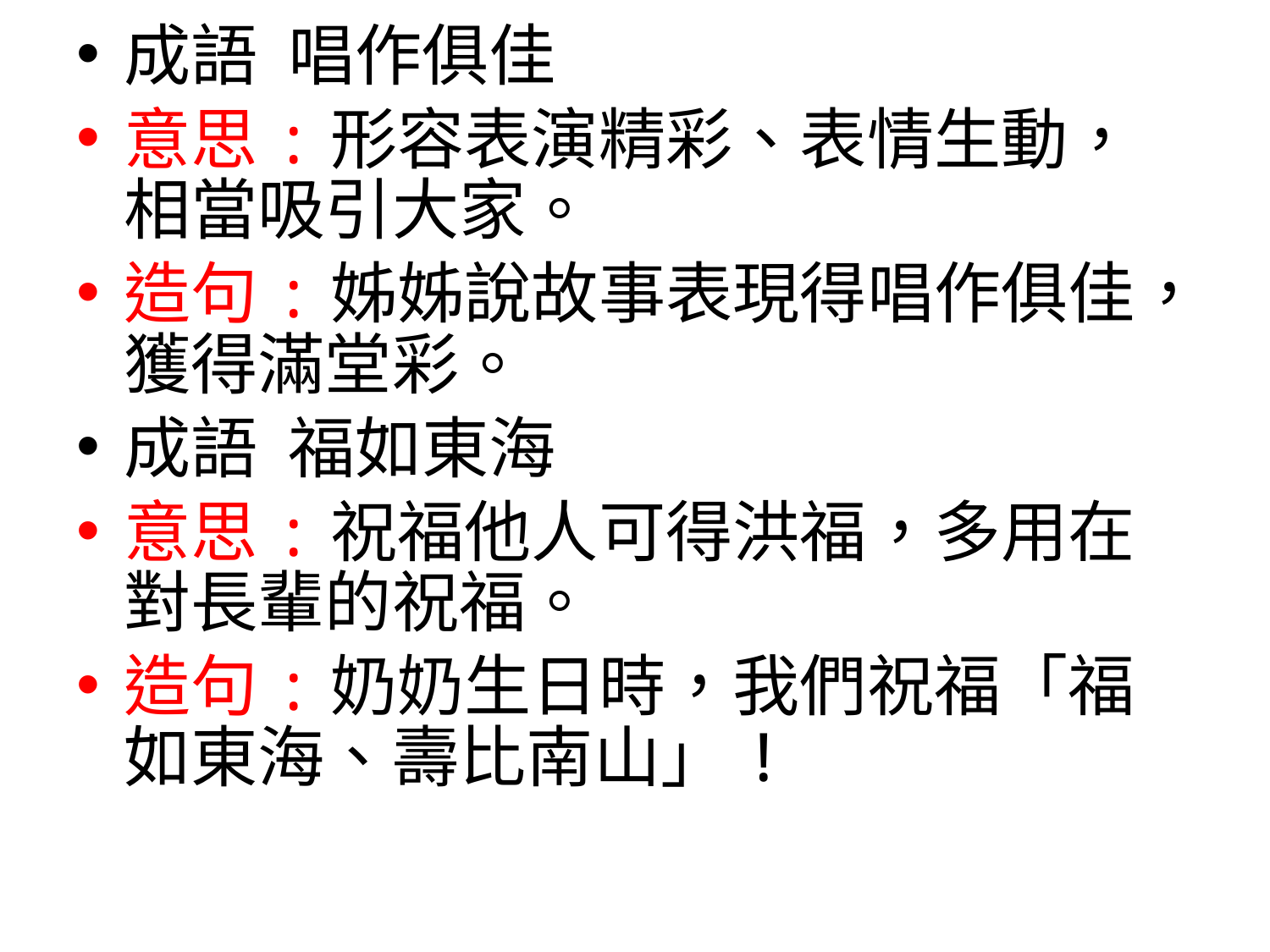

成語  唱作俱佳
意思:形容表演精彩、表情生動，相當吸引大家。
造句:姊姊說故事表現得唱作俱佳，獲得滿堂彩。
成語  福如東海
意思:祝福他人可得洪福，多用在對長輩的祝福。
造句:奶奶生日時，我們祝福「福如東海、壽比南山」!